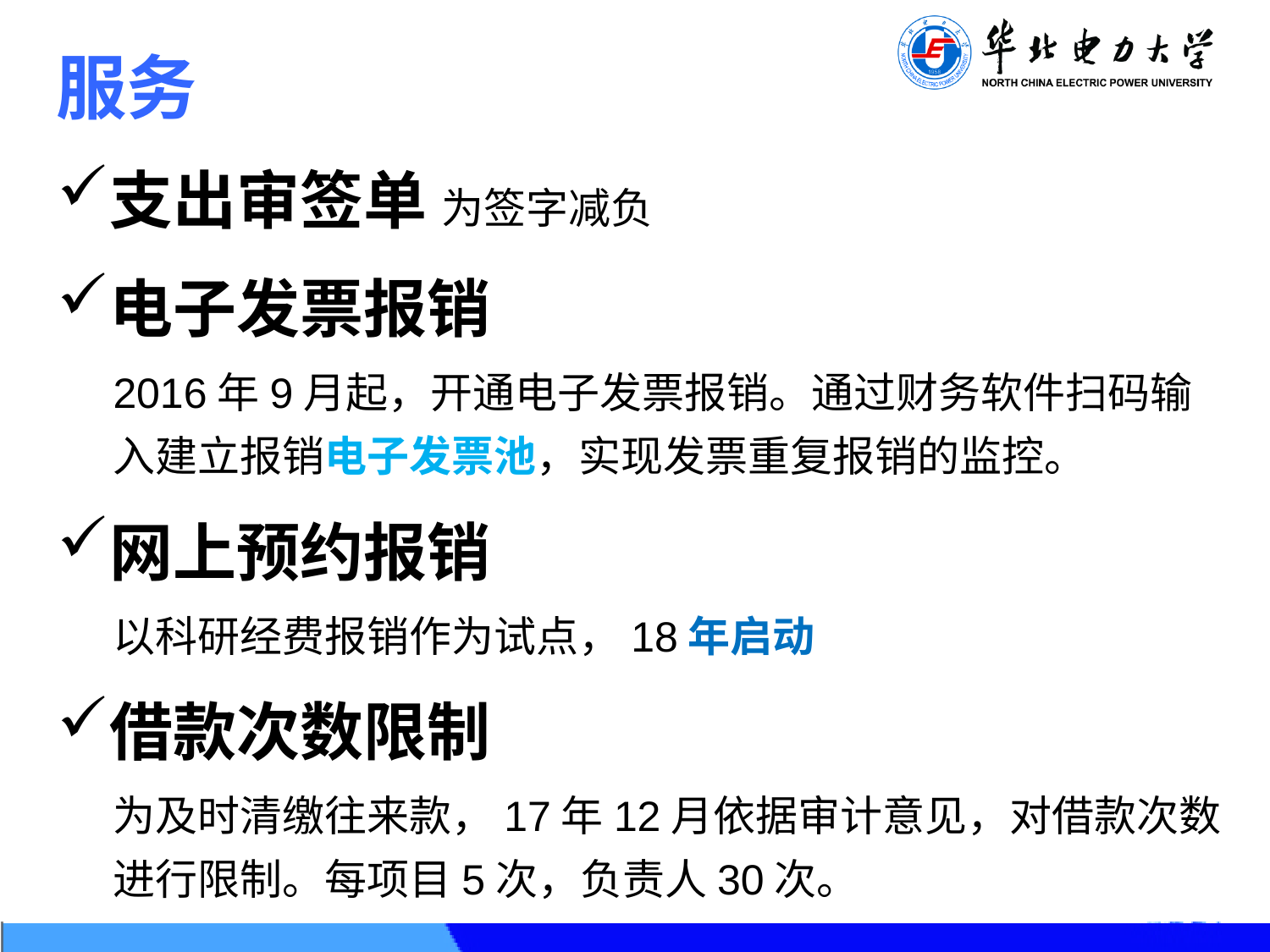

服务
支出审签单 为签字减负
电子发票报销
2016年9月起，开通电子发票报销。通过财务软件扫码输入建立报销电子发票池，实现发票重复报销的监控。
网上预约报销
以科研经费报销作为试点，18年启动
借款次数限制
为及时清缴往来款，17年12月依据审计意见，对借款次数进行限制。每项目5次，负责人30次。